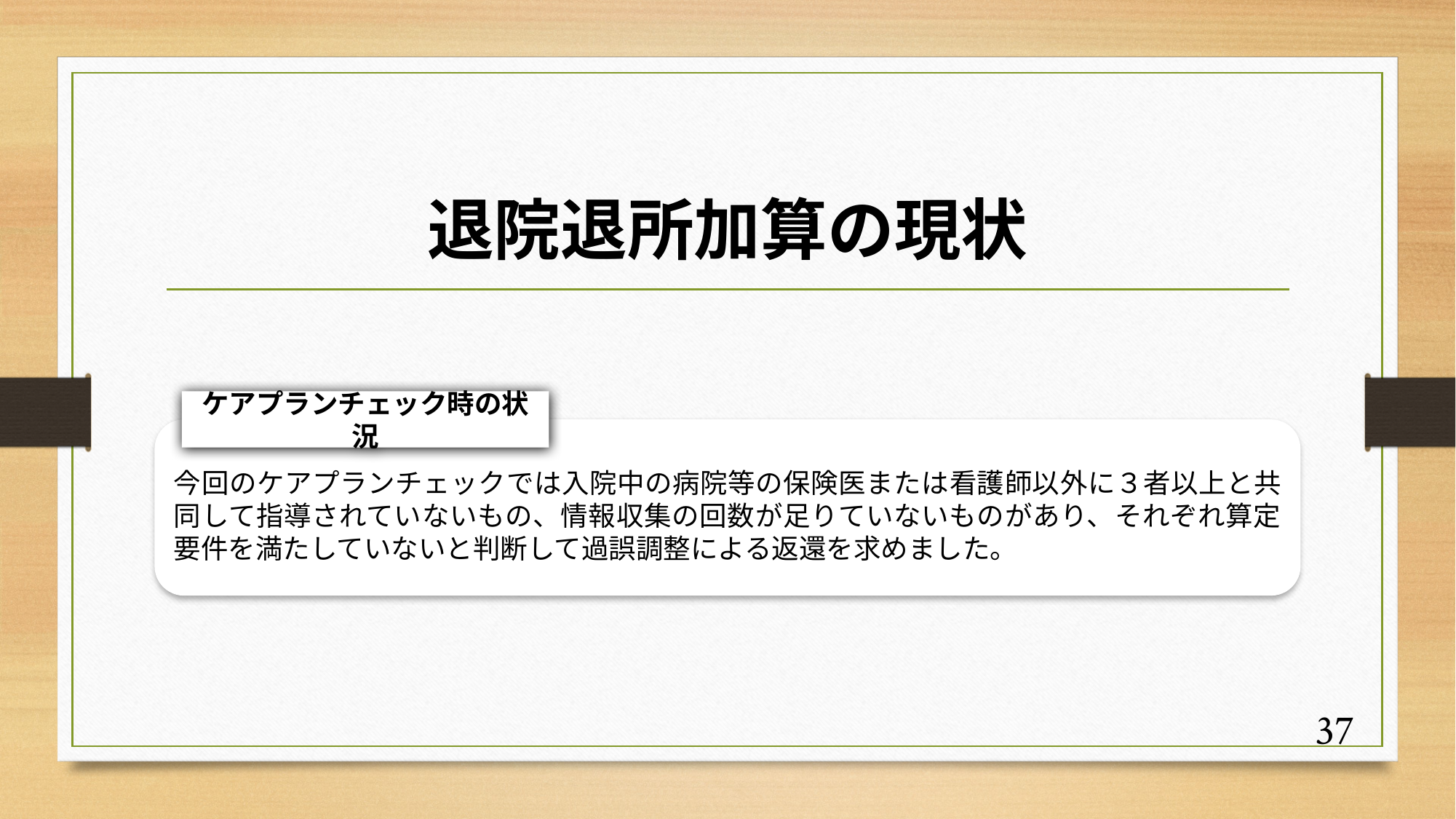

# 退院退所加算の現状
ケアプランチェック時の状況

今回のケアプランチェックでは入院中の病院等の保険医または看護師以外に３者以上と共同して指導されていないもの、情報収集の回数が足りていないものがあり、それぞれ算定要件を満たしていないと判断して過誤調整による返還を求めました。
37